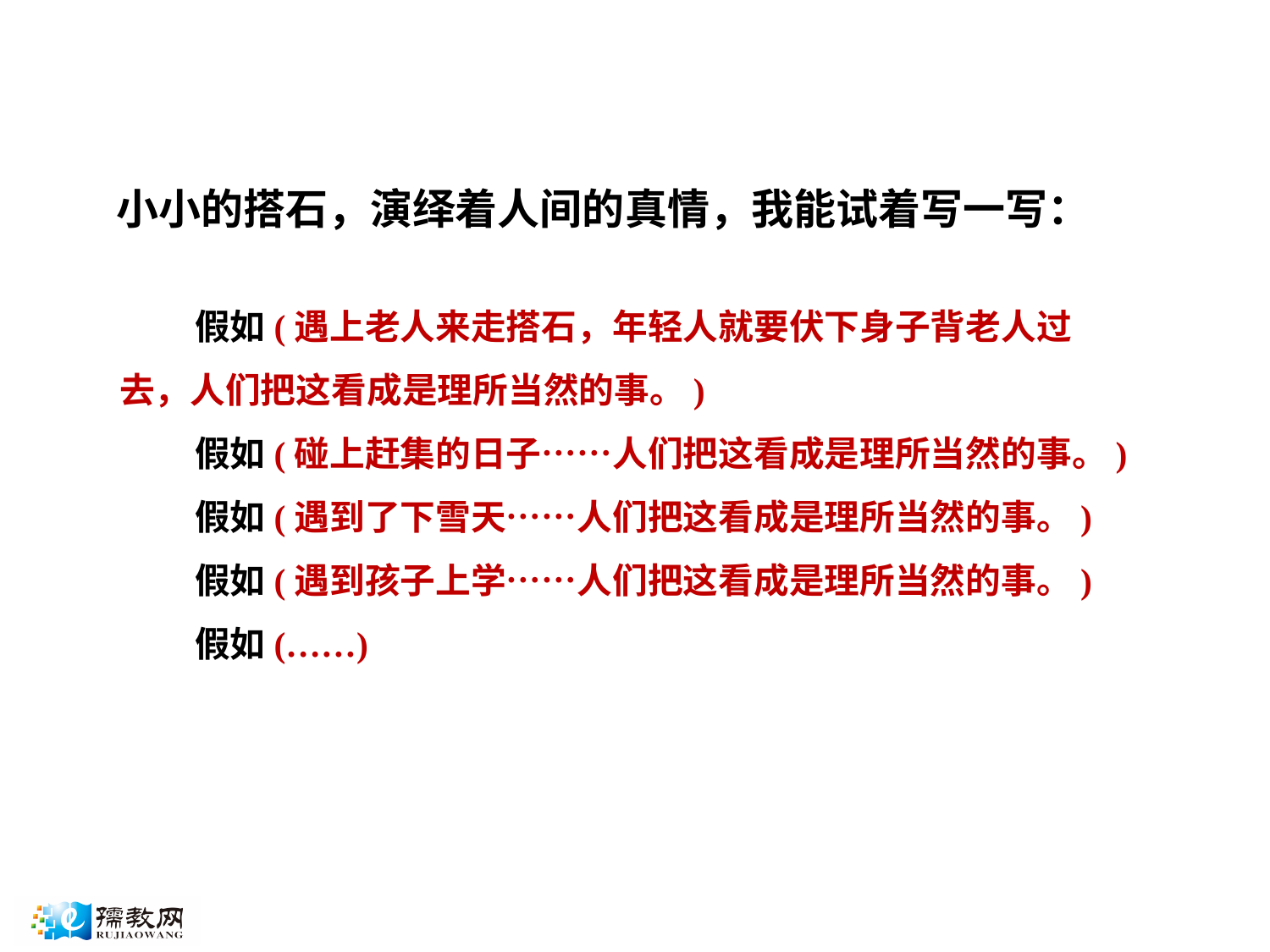

小小的搭石，演绎着人间的真情，我能试着写一写：
假如(遇上老人来走搭石，年轻人就要伏下身子背老人过去，人们把这看成是理所当然的事。)
假如(碰上赶集的日子……人们把这看成是理所当然的事。)
假如(遇到了下雪天……人们把这看成是理所当然的事。)
假如(遇到孩子上学……人们把这看成是理所当然的事。)
假如(……)